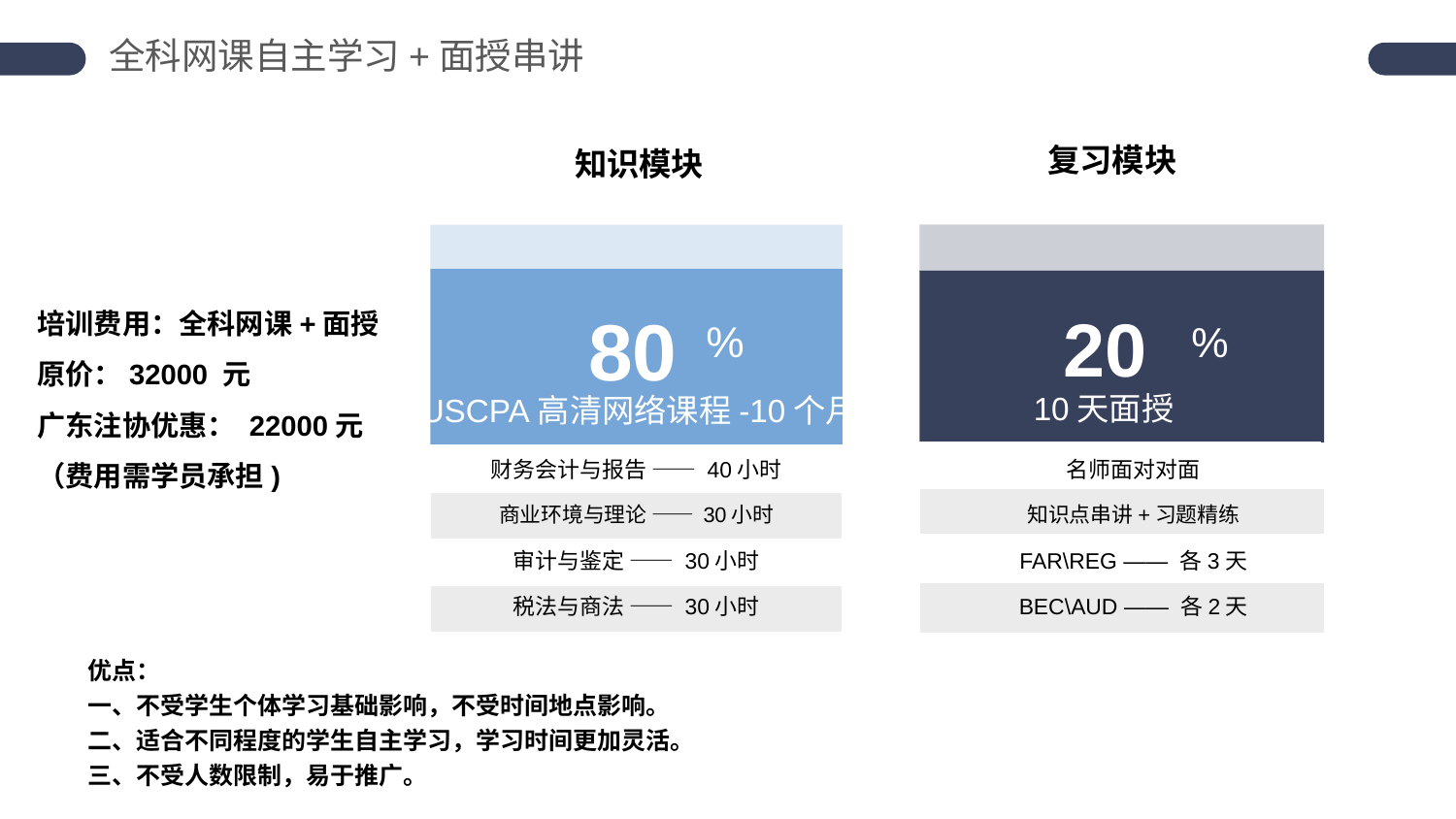

全科网课自主学习+面授串讲

复习模块
知识模块

%

培训费用：全科网课+面授
原价：32000 元
广东注协优惠： 22000元
（费用需学员承担)
80
20
%
10天面授
USCPA高清网络课程-10个月

财务会计与报告 —— 40小时

商业环境与理论 —— 30小时

审计与鉴定 —— 30小时
税法与商法 —— 30小时

名师面对对面
知识点串讲+习题精练
FAR\REG —— 各3天
BEC\AUD —— 各2天
优点：
一、不受学生个体学习基础影响，不受时间地点影响。
二、适合不同程度的学生自主学习，学习时间更加灵活。
三、不受人数限制，易于推广。